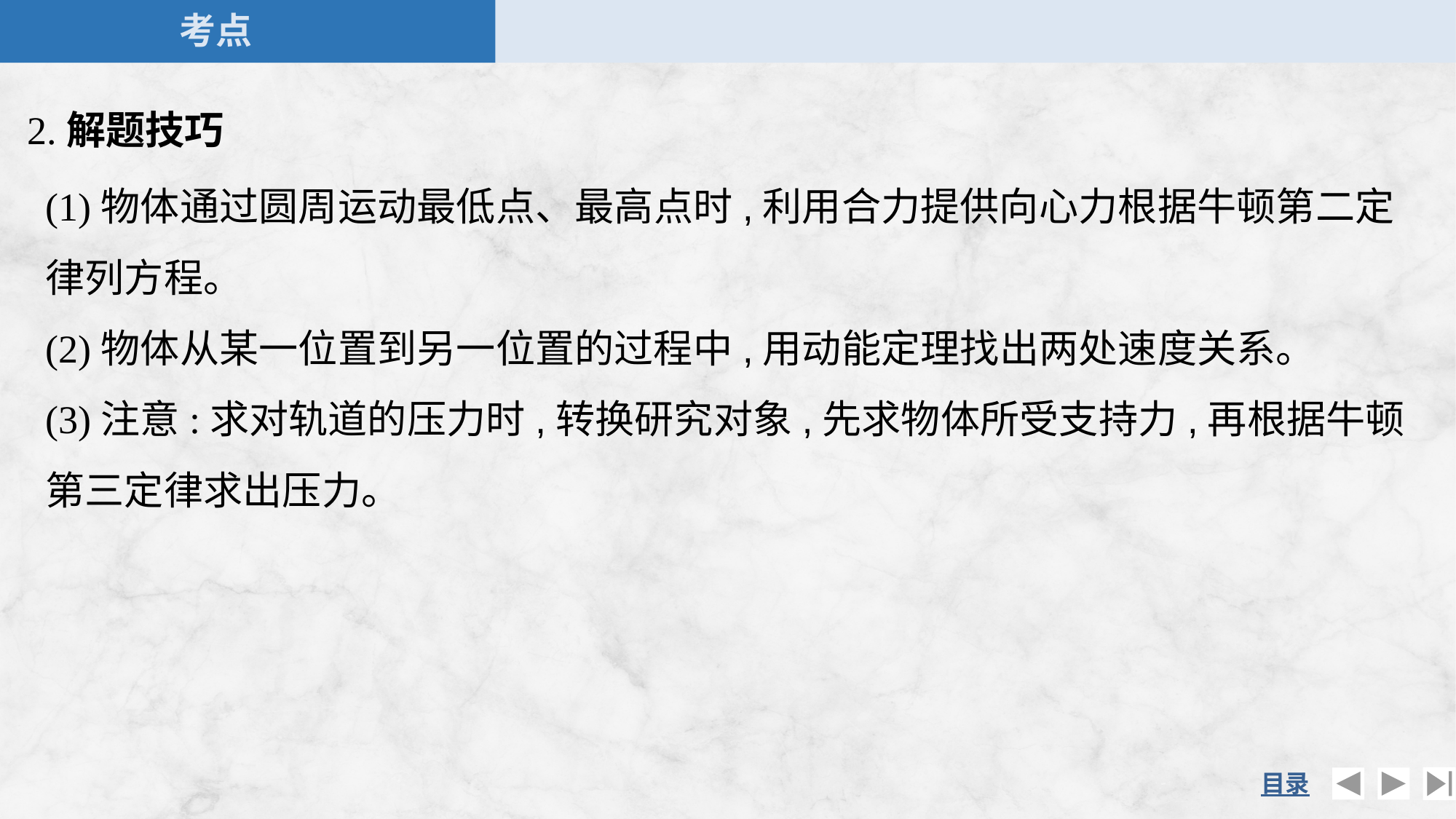

2.解题技巧
(1)物体通过圆周运动最低点、最高点时,利用合力提供向心力根据牛顿第二定律列方程。
(2)物体从某一位置到另一位置的过程中,用动能定理找出两处速度关系。
(3)注意:求对轨道的压力时,转换研究对象,先求物体所受支持力,再根据牛顿第三定律求出压力。